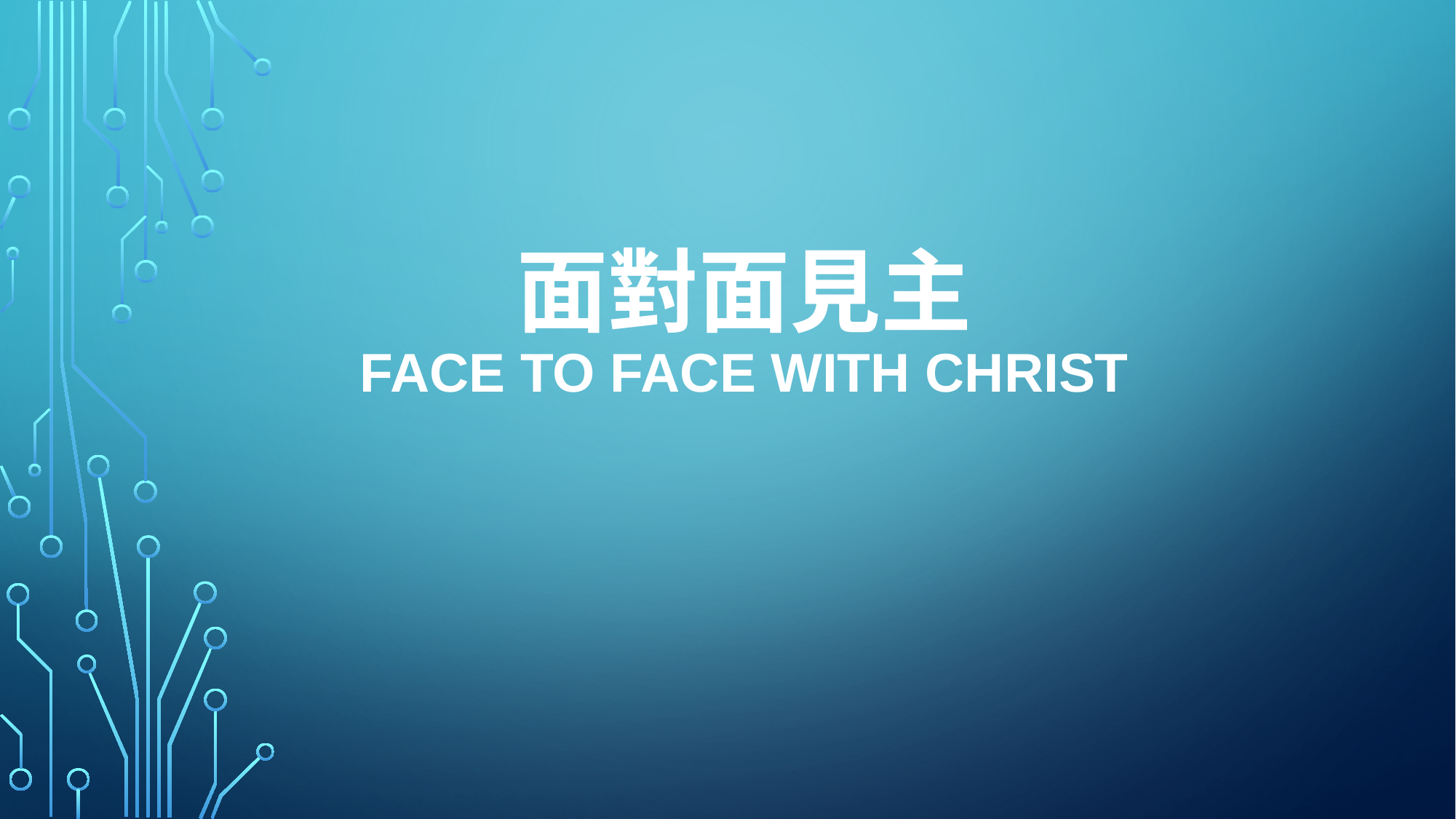

# 面對面見主 face to face with christ